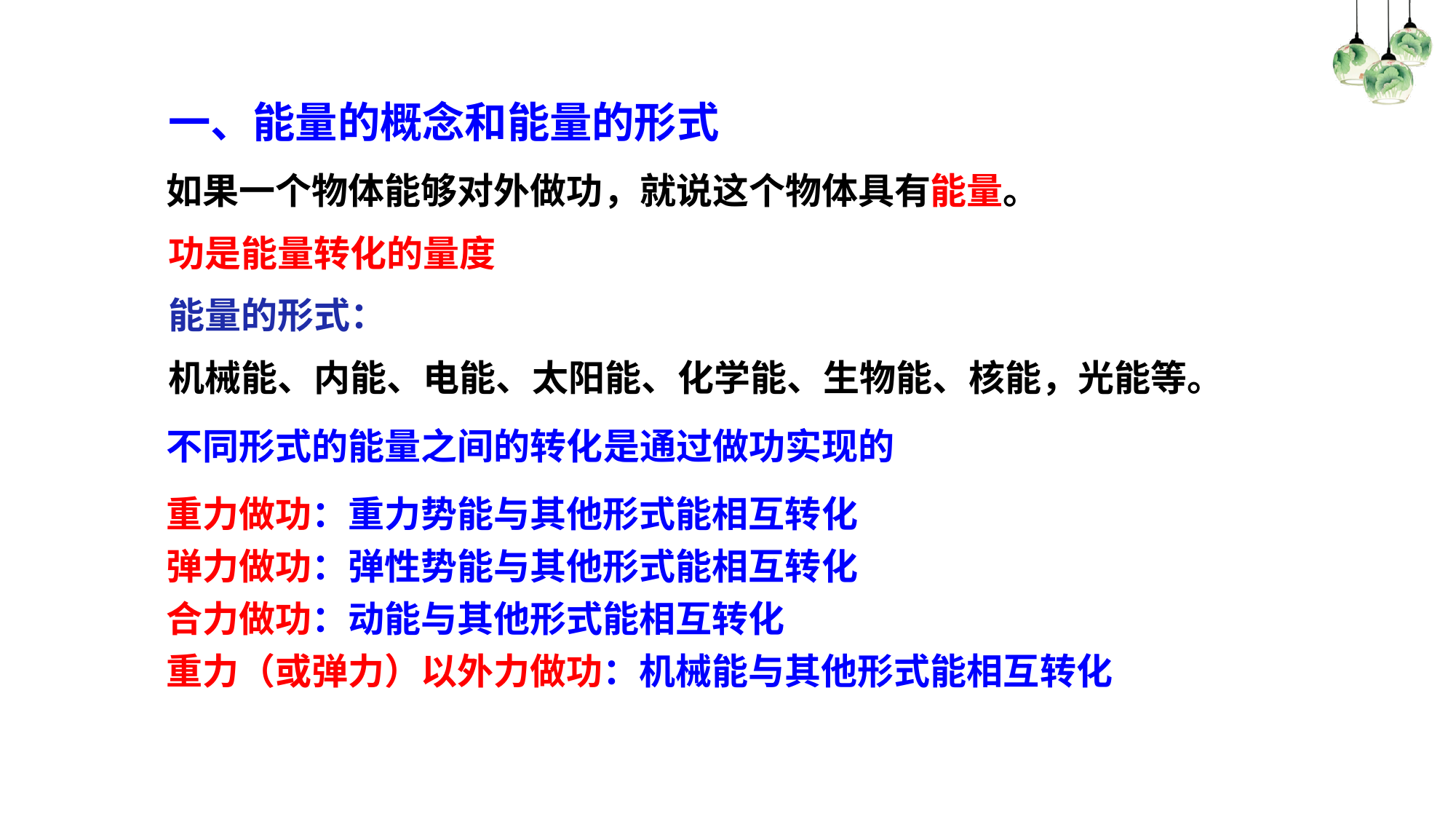

一、能量的概念和能量的形式
如果一个物体能够对外做功，就说这个物体具有能量。
功是能量转化的量度
能量的形式：
机械能、内能、电能、太阳能、化学能、生物能、核能，光能等。
不同形式的能量之间的转化是通过做功实现的
重力做功：重力势能与其他形式能相互转化
弹力做功：弹性势能与其他形式能相互转化
合力做功：动能与其他形式能相互转化
重力（或弹力）以外力做功：机械能与其他形式能相互转化